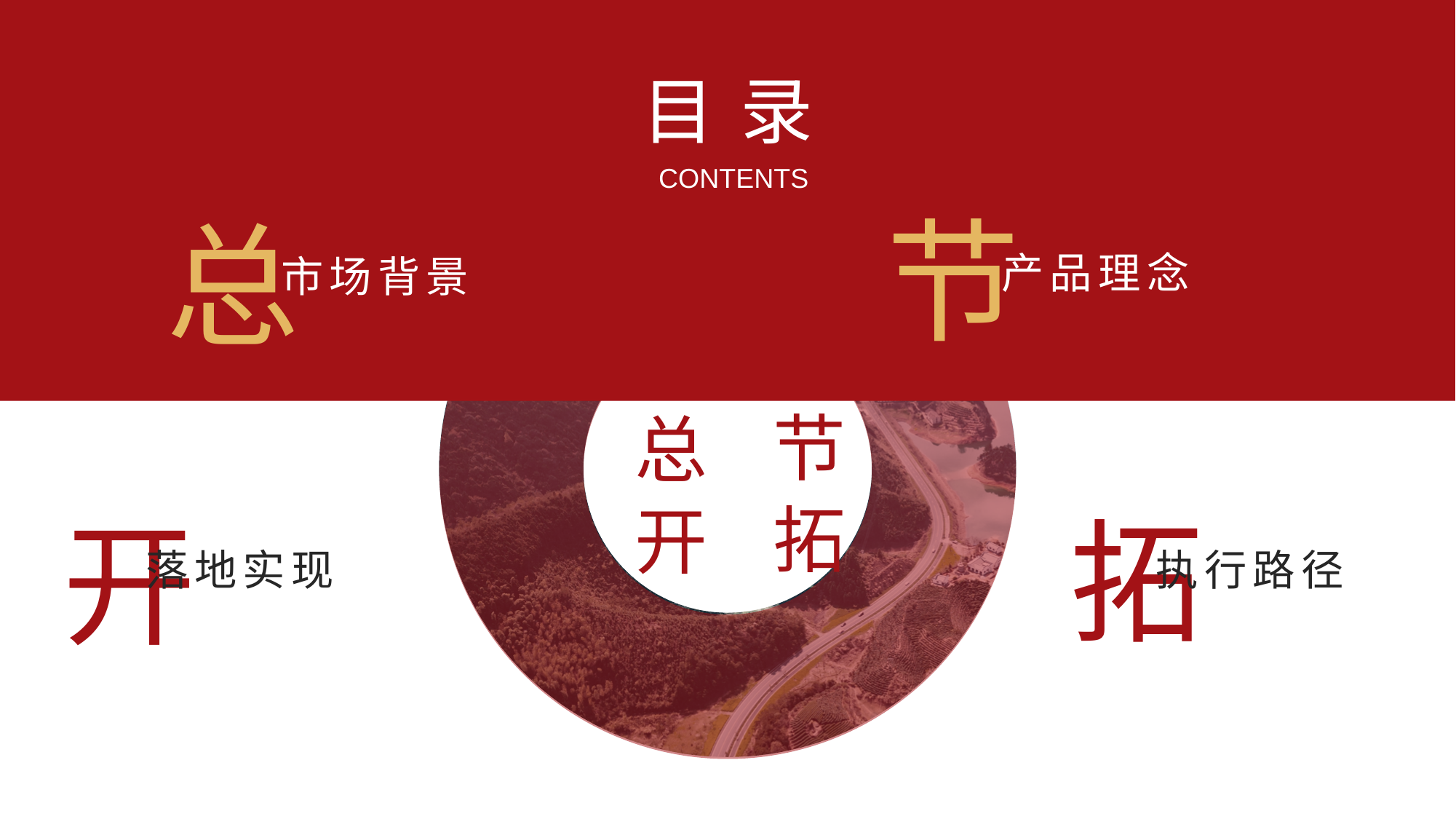

目 录
CONTENTS

节
总
产品理念
市场背景
节
总
拓
开
拓
开
落地实现
执行路径